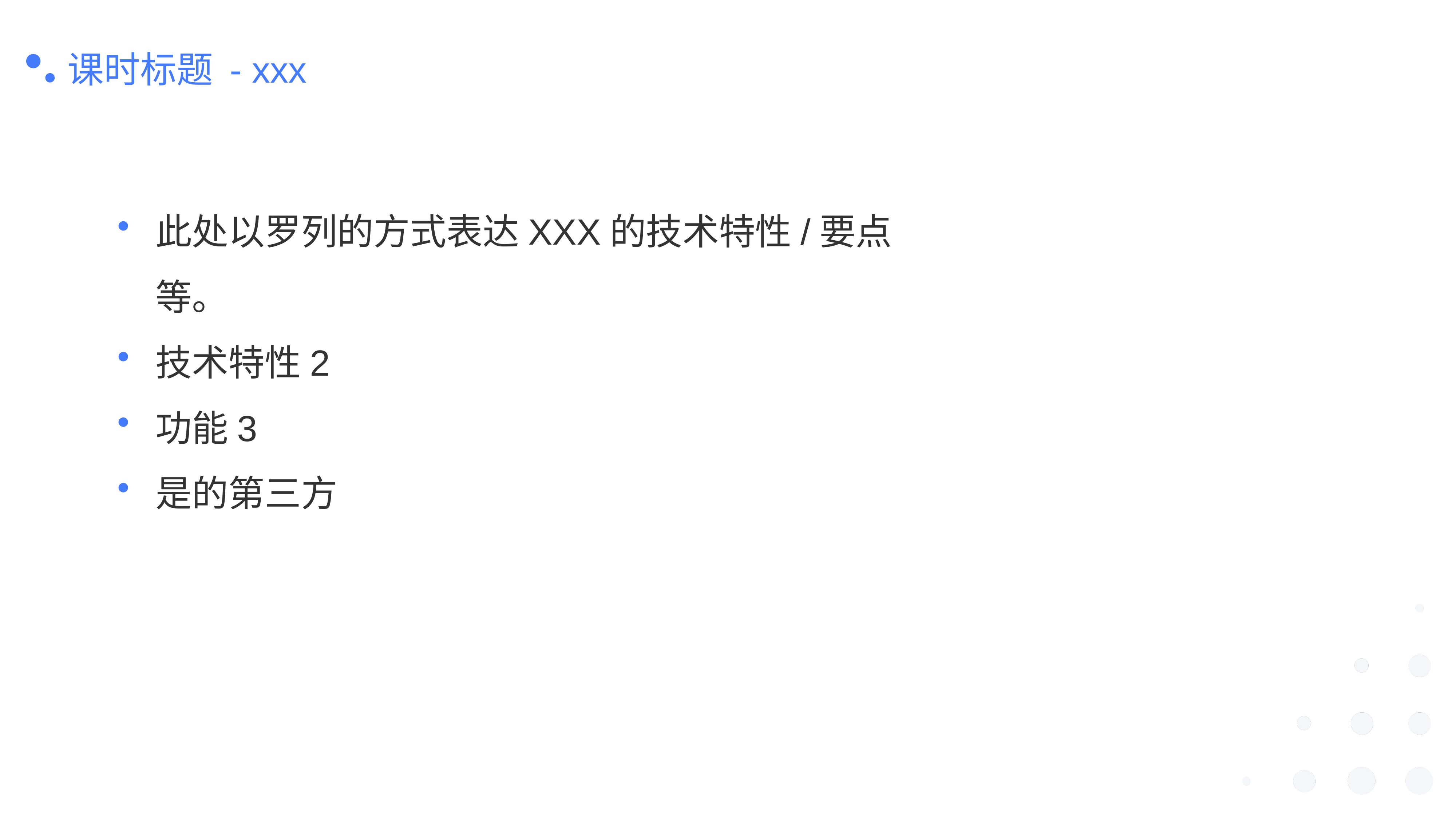

课时标题 - xxx
此处以罗列的方式表达XXX的技术特性/要点等。
技术特性2
功能3
是的第三方